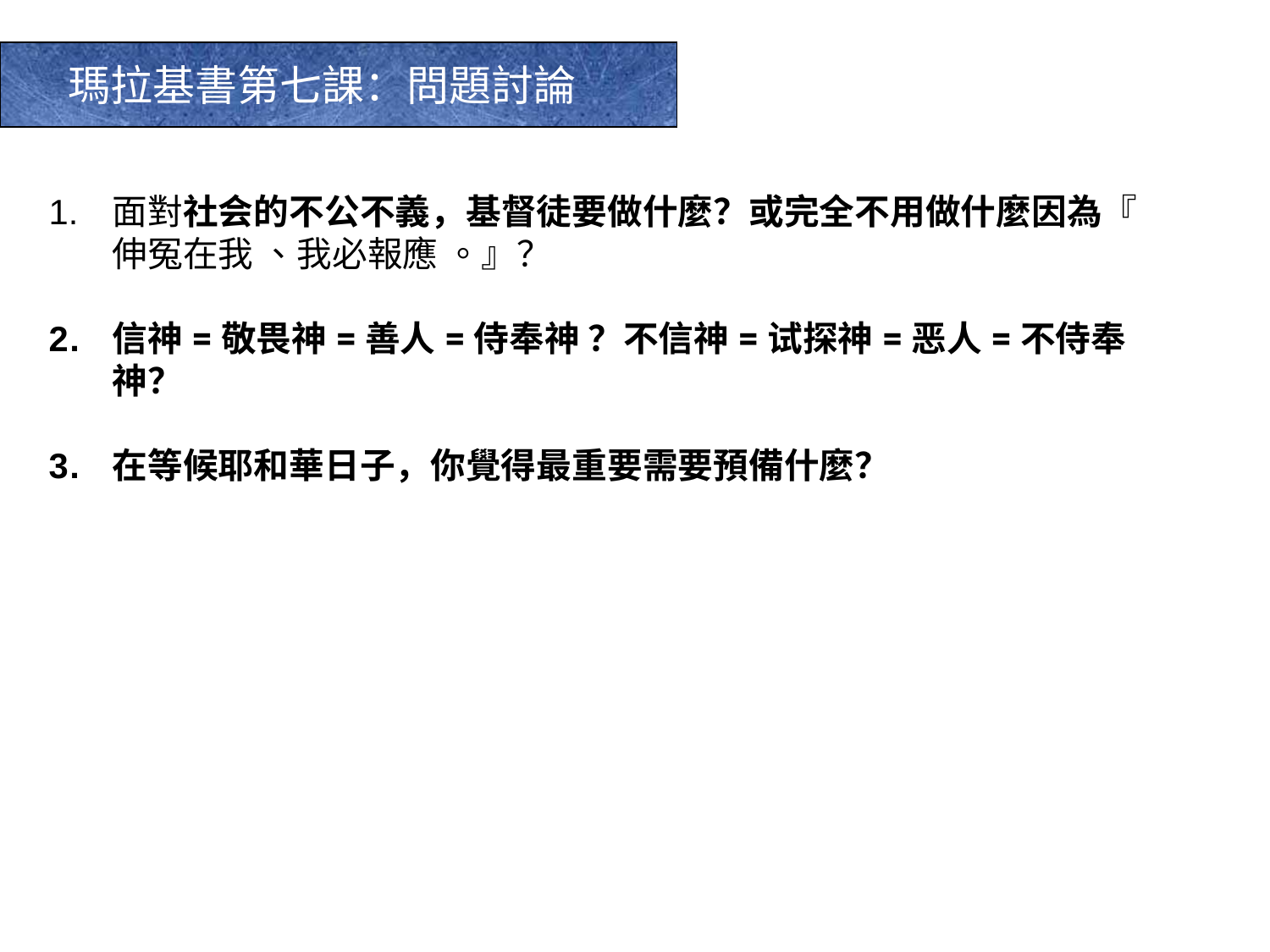

瑪拉基書第七課：問題討論

面對社会的不公不義，基督徒要做什麼？或完全不用做什麼因為『 伸冤在我 、我必報應 。』？

信神=敬畏神=善人=侍奉神 ？不信神=试探神=恶人=不侍奉神？

在等候耶和華日子，你覺得最重要需要預備什麼？